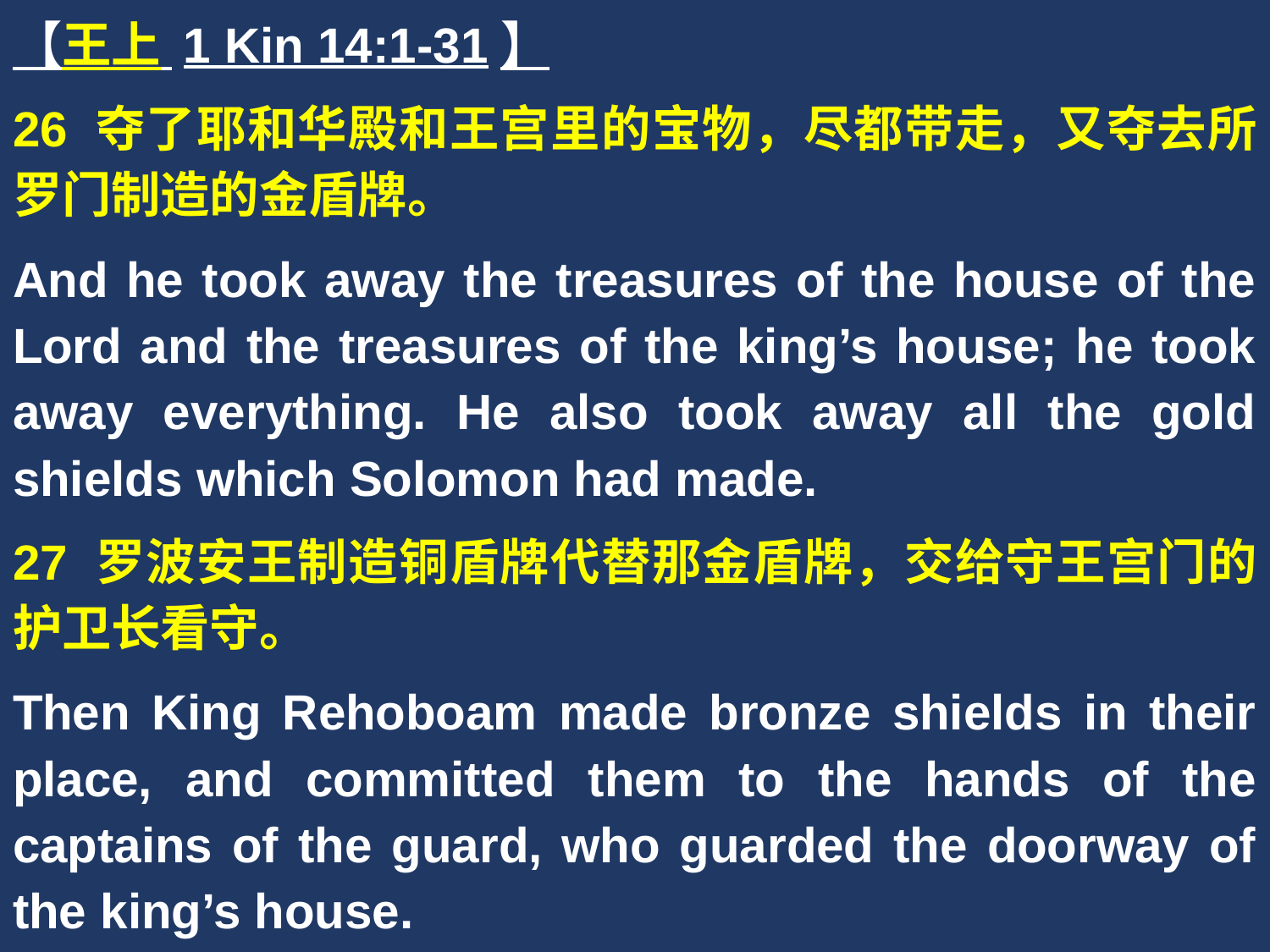

【王上 1 Kin 14:1-31】
26 夺了耶和华殿和王宫里的宝物，尽都带走，又夺去所罗门制造的金盾牌。
And he took away the treasures of the house of the Lord and the treasures of the king’s house; he took away everything. He also took away all the gold shields which Solomon had made.
27 罗波安王制造铜盾牌代替那金盾牌，交给守王宫门的护卫长看守。
Then King Rehoboam made bronze shields in their place, and committed them to the hands of the captains of the guard, who guarded the doorway of the king’s house.